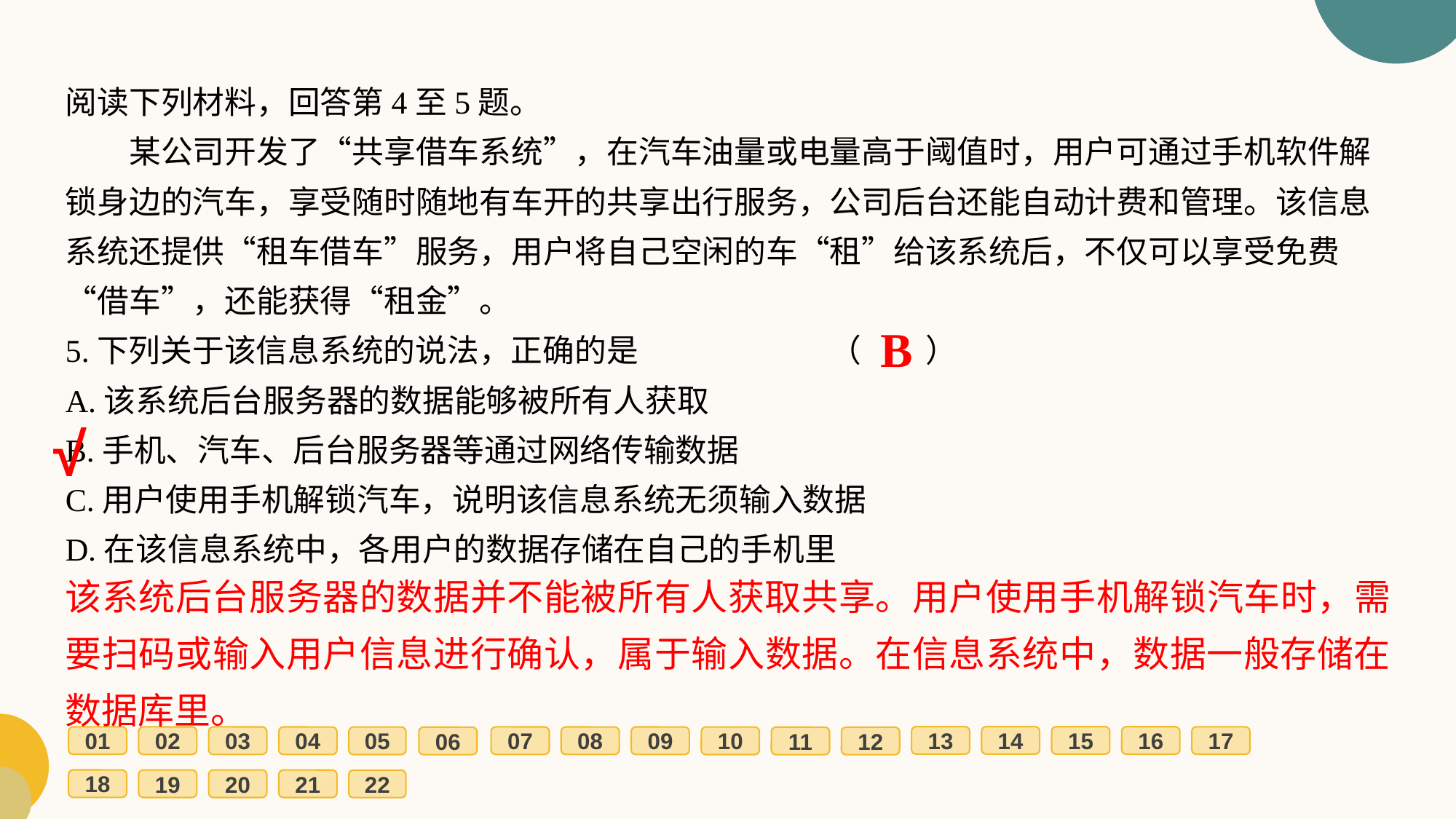

阅读下列材料，回答第4至5题。
　　某公司开发了“共享借车系统”，在汽车油量或电量高于阈值时，用户可通过手机软件解锁身边的汽车，享受随时随地有车开的共享出行服务，公司后台还能自动计费和管理。该信息系统还提供“租车借车”服务，用户将自己空闲的车“租”给该系统后，不仅可以享受免费“借车”，还能获得“租金”。
5.下列关于该信息系统的说法，正确的是		（　　）
A.该系统后台服务器的数据能够被所有人获取
B.手机、汽车、后台服务器等通过网络传输数据
C.用户使用手机解锁汽车，说明该信息系统无须输入数据
D.在该信息系统中，各用户的数据存储在自己的手机里
B
√
该系统后台服务器的数据并不能被所有人获取共享。用户使用手机解锁汽车时，需要扫码或输入用户信息进行确认，属于输入数据。在信息系统中，数据一般存储在数据库里。